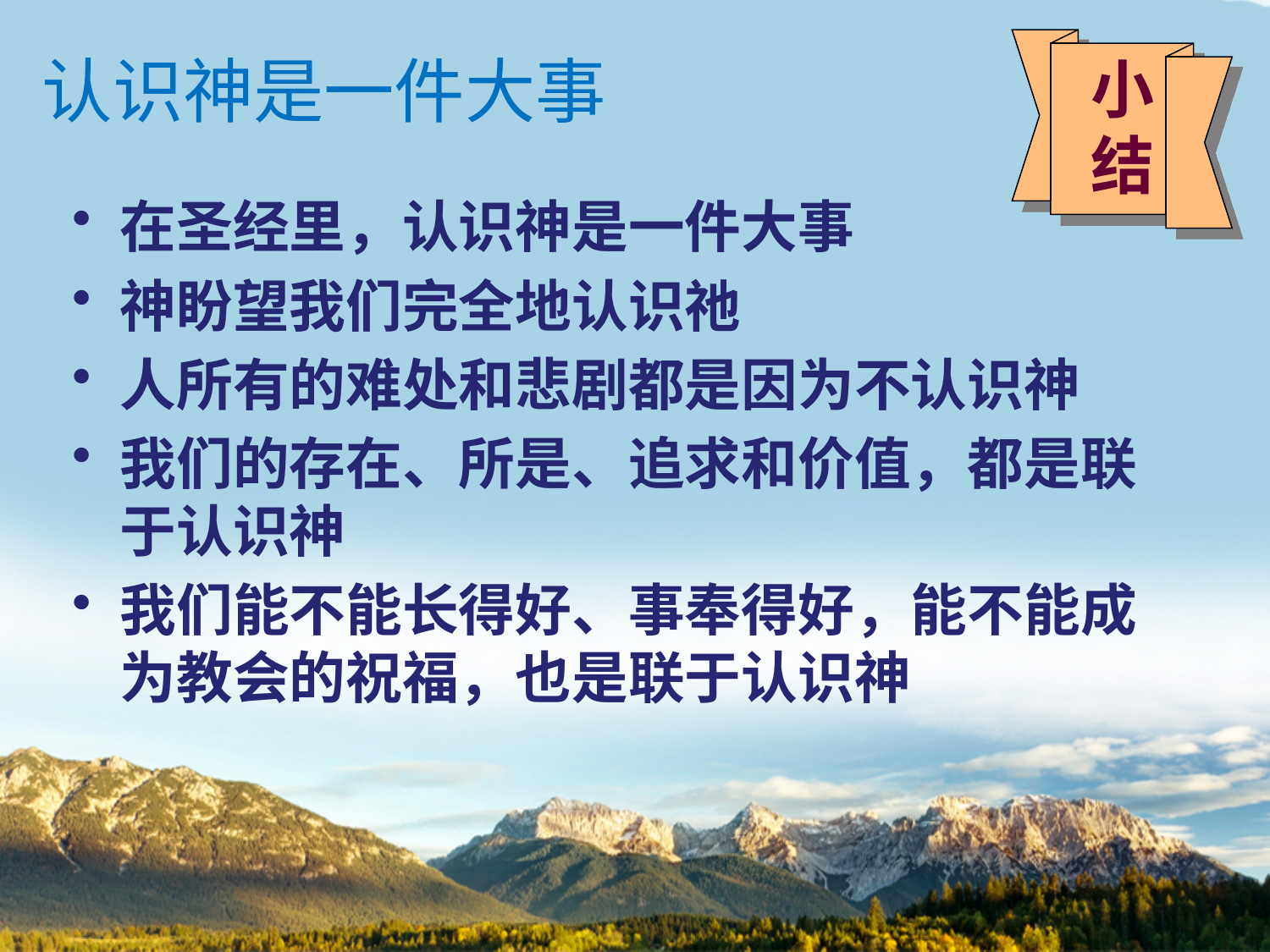

认识神是一件大事
小结
在圣经里，认识神是一件大事
神盼望我们完全地认识祂
人所有的难处和悲剧都是因为不认识神
我们的存在、所是、追求和价值，都是联于认识神
我们能不能长得好、事奉得好，能不能成为教会的祝福，也是联于认识神